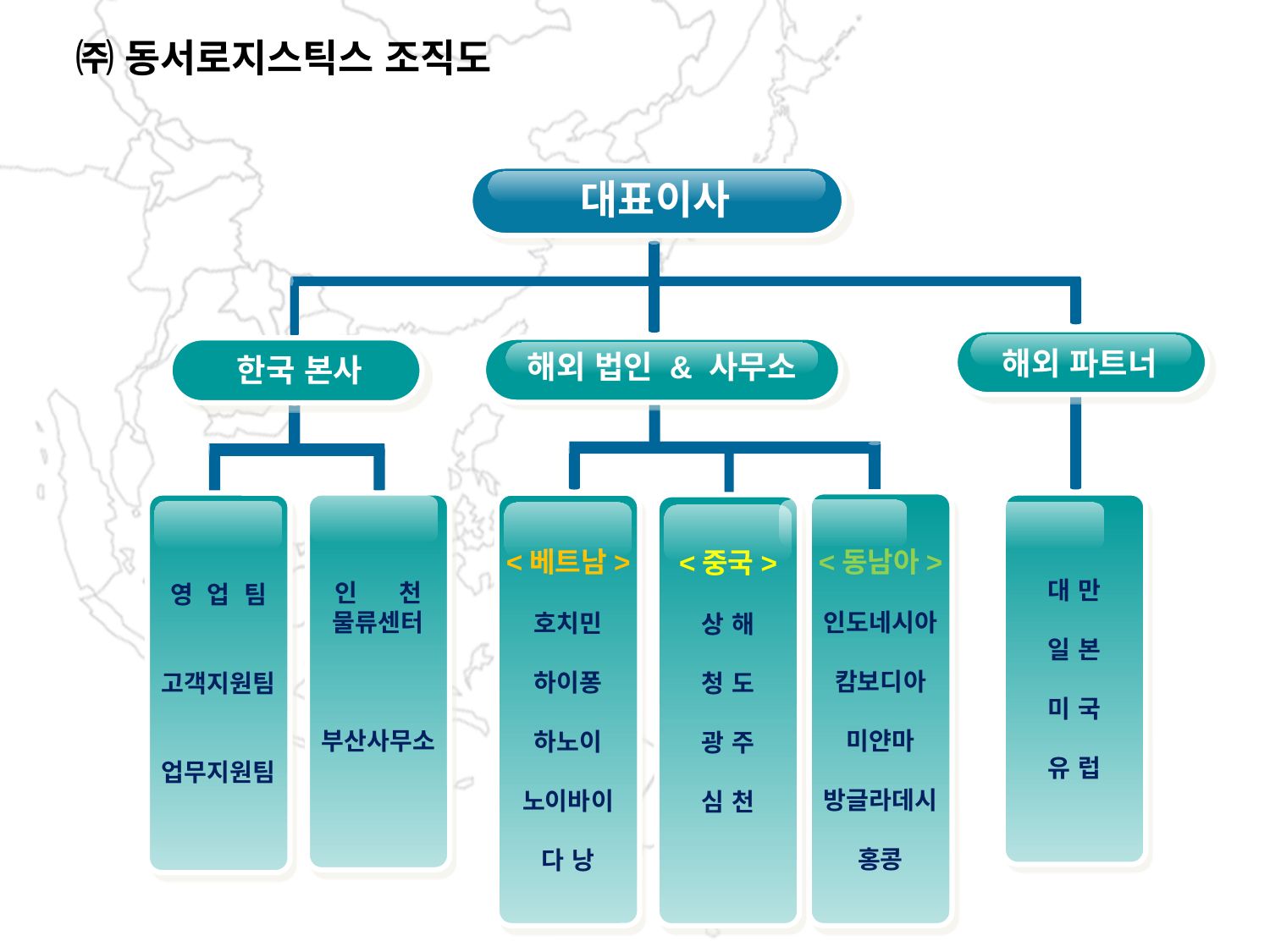

㈜ 동서로지스틱스 조직도

대표이사

해외 파트너
해외 법인 & 사무소
한국 본사

<동남아>

인도네시아

캄보디아

미얀마

방글라데시

홍콩

인      천
물류센터

부산사무소

대 만

일 본

미 국

유 럽

영  업  팀

고객지원팀

업무지원팀

<베트남>

호치민

하이퐁

하노이

노이바이

다 낭

<중국>

상 해

청 도

광 주

심 천